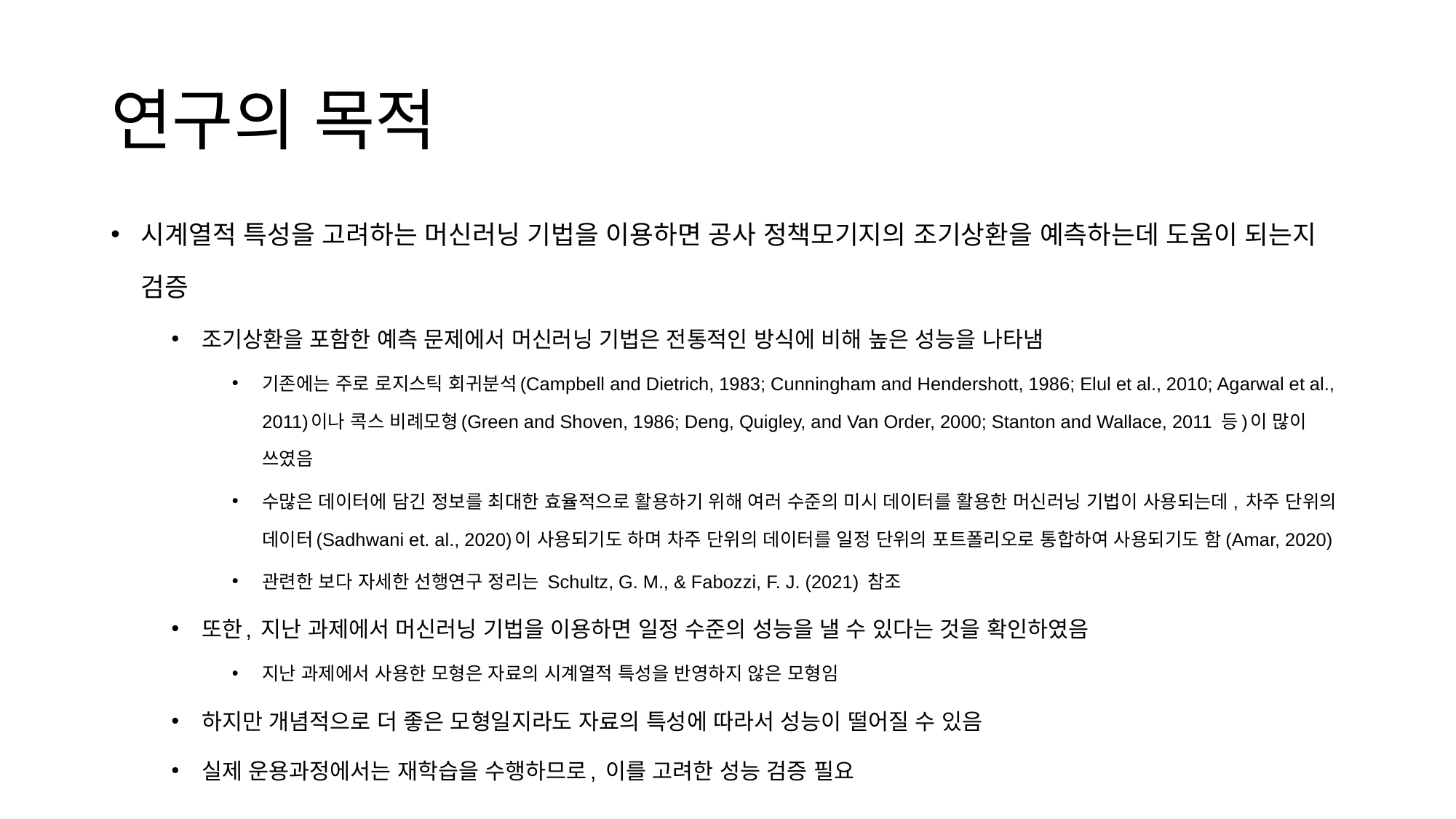

# 연구의 목적
시계열적 특성을 고려하는 머신러닝 기법을 이용하면 공사 정책모기지의 조기상환을 예측하는데 도움이 되는지 검증
조기상환을 포함한 예측 문제에서 머신러닝 기법은 전통적인 방식에 비해 높은 성능을 나타냄
기존에는 주로 로지스틱 회귀분석(Campbell and Dietrich, 1983; Cunningham and Hendershott, 1986; Elul et al., 2010; Agarwal et al., 2011)이나 콕스 비례모형(Green and Shoven, 1986; Deng, Quigley, and Van Order, 2000; Stanton and Wallace, 2011 등)이 많이 쓰였음
수많은 데이터에 담긴 정보를 최대한 효율적으로 활용하기 위해 여러 수준의 미시 데이터를 활용한 머신러닝 기법이 사용되는데, 차주 단위의 데이터(Sadhwani et. al., 2020)이 사용되기도 하며 차주 단위의 데이터를 일정 단위의 포트폴리오로 통합하여 사용되기도 함(Amar, 2020)
관련한 보다 자세한 선행연구 정리는 Schultz, G. M., & Fabozzi, F. J. (2021) 참조
또한, 지난 과제에서 머신러닝 기법을 이용하면 일정 수준의 성능을 낼 수 있다는 것을 확인하였음
지난 과제에서 사용한 모형은 자료의 시계열적 특성을 반영하지 않은 모형임
하지만 개념적으로 더 좋은 모형일지라도 자료의 특성에 따라서 성능이 떨어질 수 있음
실제 운용과정에서는 재학습을 수행하므로, 이를 고려한 성능 검증 필요